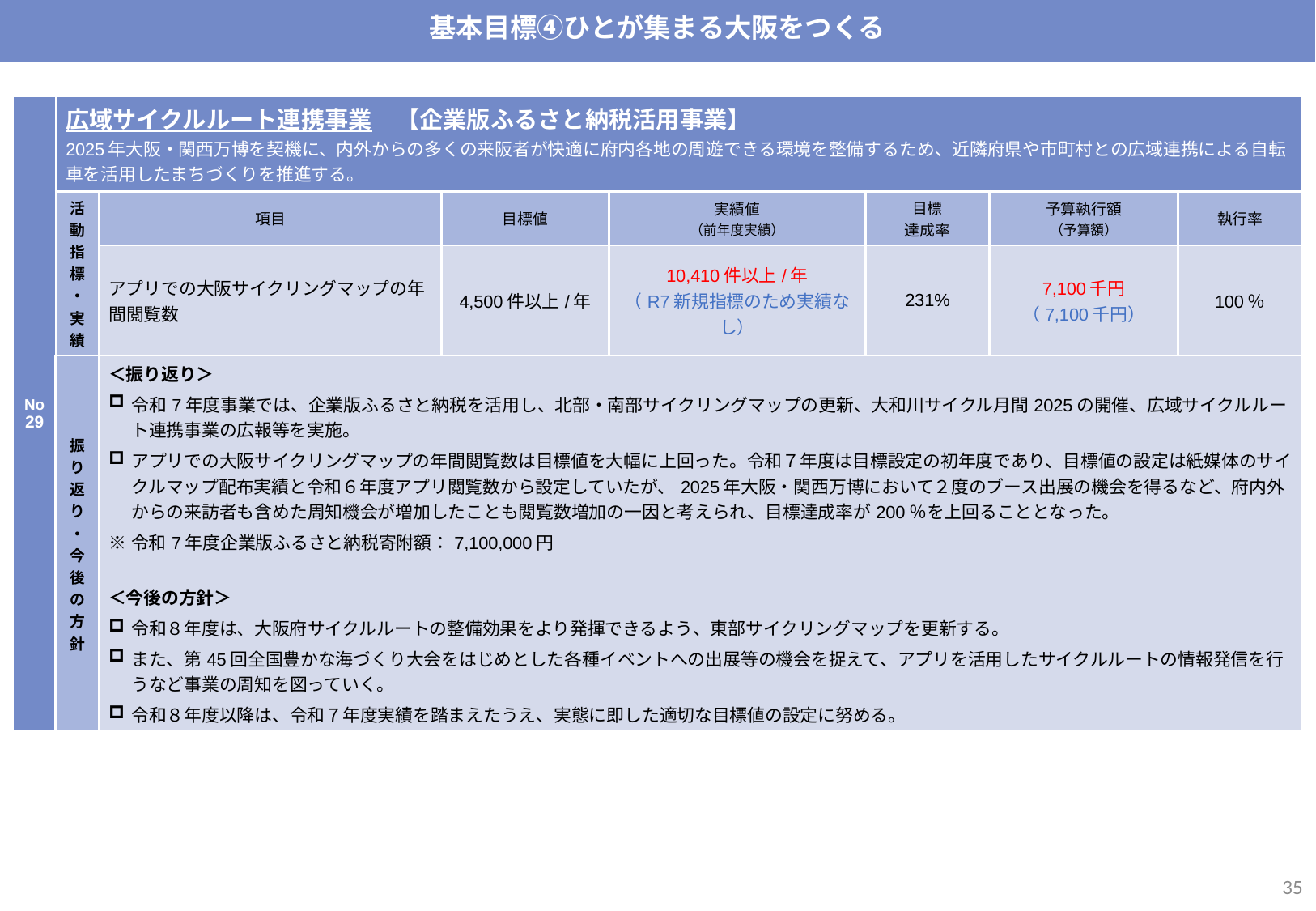

基本目標④ひとが集まる大阪をつくる
| No29 | 広域サイクルルート連携事業　【企業版ふるさと納税活用事業】　 2025年大阪・関西万博を契機に、内外からの多くの来阪者が快適に府内各地の周遊できる環境を整備するため、近隣府県や市町村との広域連携による自転車を活用したまちづくりを推進する。 |  |  |  |  |  |  |
| --- | --- | --- | --- | --- | --- | --- | --- |
|  | 活動指標・実績 | 項目 | 目標値 | 実績値 （前年度実績） | 目標 達成率 | 予算執行額 （予算額） | 執行率 |
|  |  | アプリでの大阪サイクリングマップの年間閲覧数 | 4,500件以上/年 | 10,410件以上/年 （R7新規指標のため実績なし） | 231% | 7,100千円 （7,100千円） | 100％ |
|  | 振り返り・今後の方針 | ＜振り返り＞ 令和7年度事業では、企業版ふるさと納税を活用し、北部・南部サイクリングマップの更新、大和川サイクル月間2025の開催、広域サイクルルート連携事業の広報等を実施。 アプリでの大阪サイクリングマップの年間閲覧数は目標値を大幅に上回った。令和７年度は目標設定の初年度であり、目標値の設定は紙媒体のサイクルマップ配布実績と令和６年度アプリ閲覧数から設定していたが、2025年大阪・関西万博において２度のブース出展の機会を得るなど、府内外からの来訪者も含めた周知機会が増加したことも閲覧数増加の一因と考えられ、目標達成率が200％を上回ることとなった。 ※令和7年度企業版ふるさと納税寄附額：7,100,000円 ＜今後の方針＞ 令和８年度は、大阪府サイクルルートの整備効果をより発揮できるよう、東部サイクリングマップを更新する。 また、第45回全国豊かな海づくり大会をはじめとした各種イベントへの出展等の機会を捉えて、アプリを活用したサイクルルートの情報発信を行うなど事業の周知を図っていく。 令和８年度以降は、令和７年度実績を踏まえたうえ、実態に即した適切な目標値の設定に努める。 |  |  |  |  |  |
35